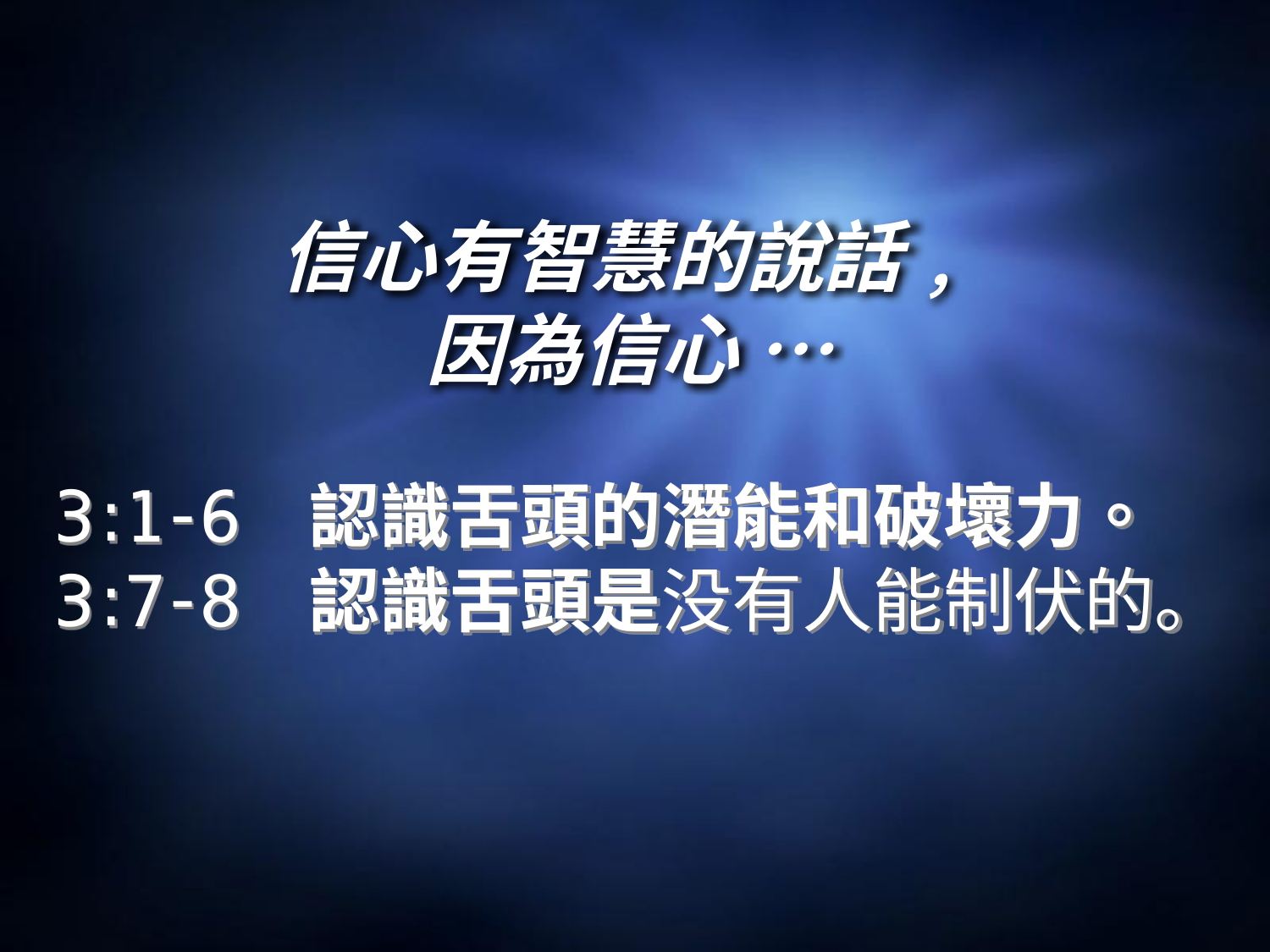

# 信心有智慧的說話﹐ 因為信心 …
3:1-6	認識舌頭的潛能和破壞力。
3:7-8	認識舌頭是没有人能制伏的。